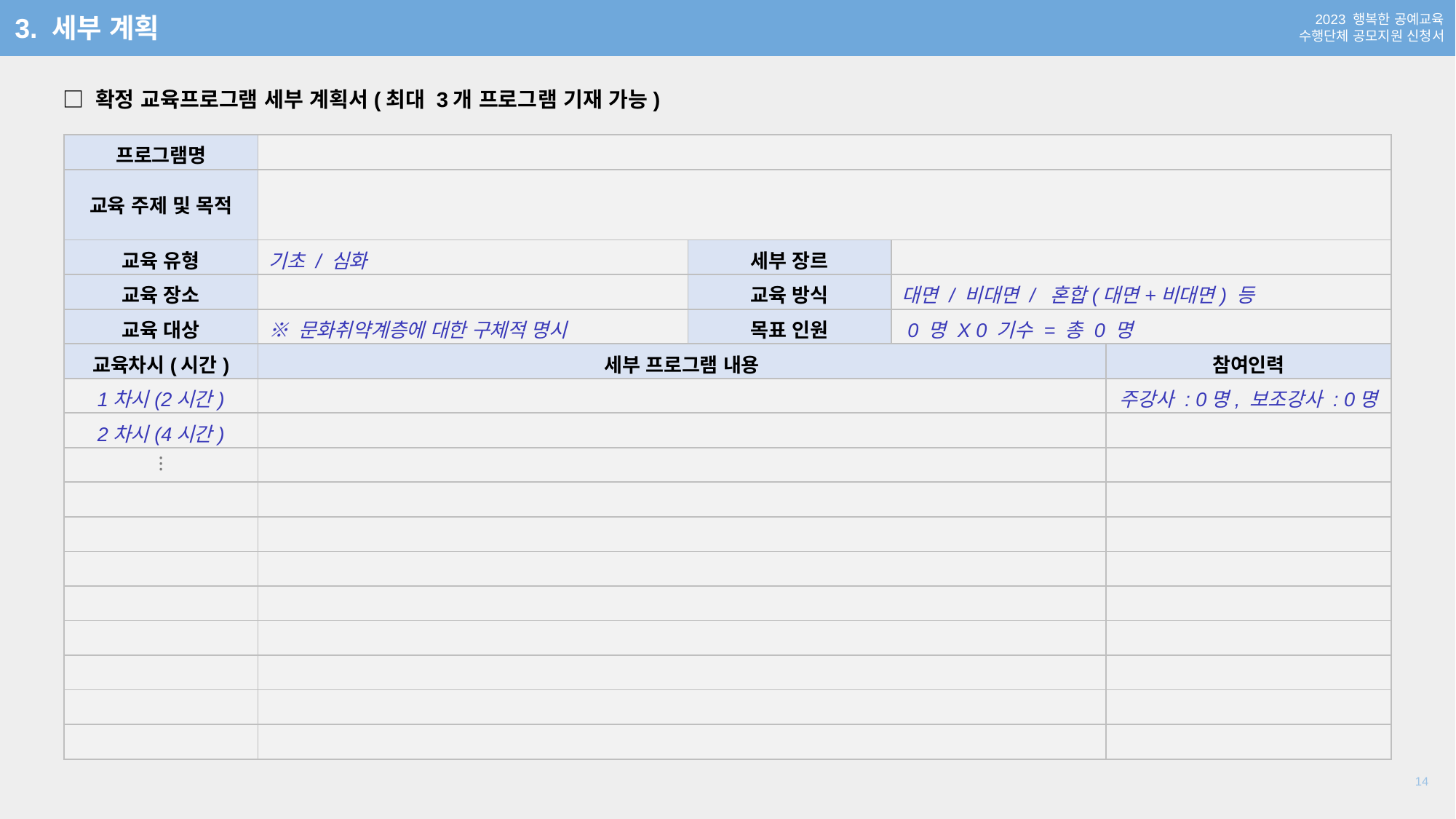

3. 세부 계획
□ 확정 교육프로그램 세부 계획서(최대 3개 프로그램 기재 가능)
| 프로그램명 |  |  |  |  |
| --- | --- | --- | --- | --- |
| 교육 주제 및 목적 |  |  |  |  |
| 교육 유형 | 기초 / 심화 | 세부 장르 |  |  |
| 교육 장소 |  | 교육 방식 | 대면 / 비대면 / 혼합(대면+비대면) 등 |  |
| 교육 대상 | ※ 문화취약계층에 대한 구체적 명시 | 목표 인원 | 0 명 X 0 기수 = 총 0 명 |  |
| 교육차시(시간) | 세부 프로그램 내용 |  |  | 참여인력 |
| 1차시(2시간) |  |  |  | 주강사 : 0명, 보조강사 : 0명 |
| 2차시(4시간) |  |  |  |  |
| ⁝ |  |  |  |  |
|  |  |  |  |  |
|  |  |  |  |  |
|  |  |  |  |  |
|  |  |  |  |  |
|  |  |  |  |  |
|  |  |  |  |  |
|  |  |  |  |  |
|  |  |  |  |  |
14